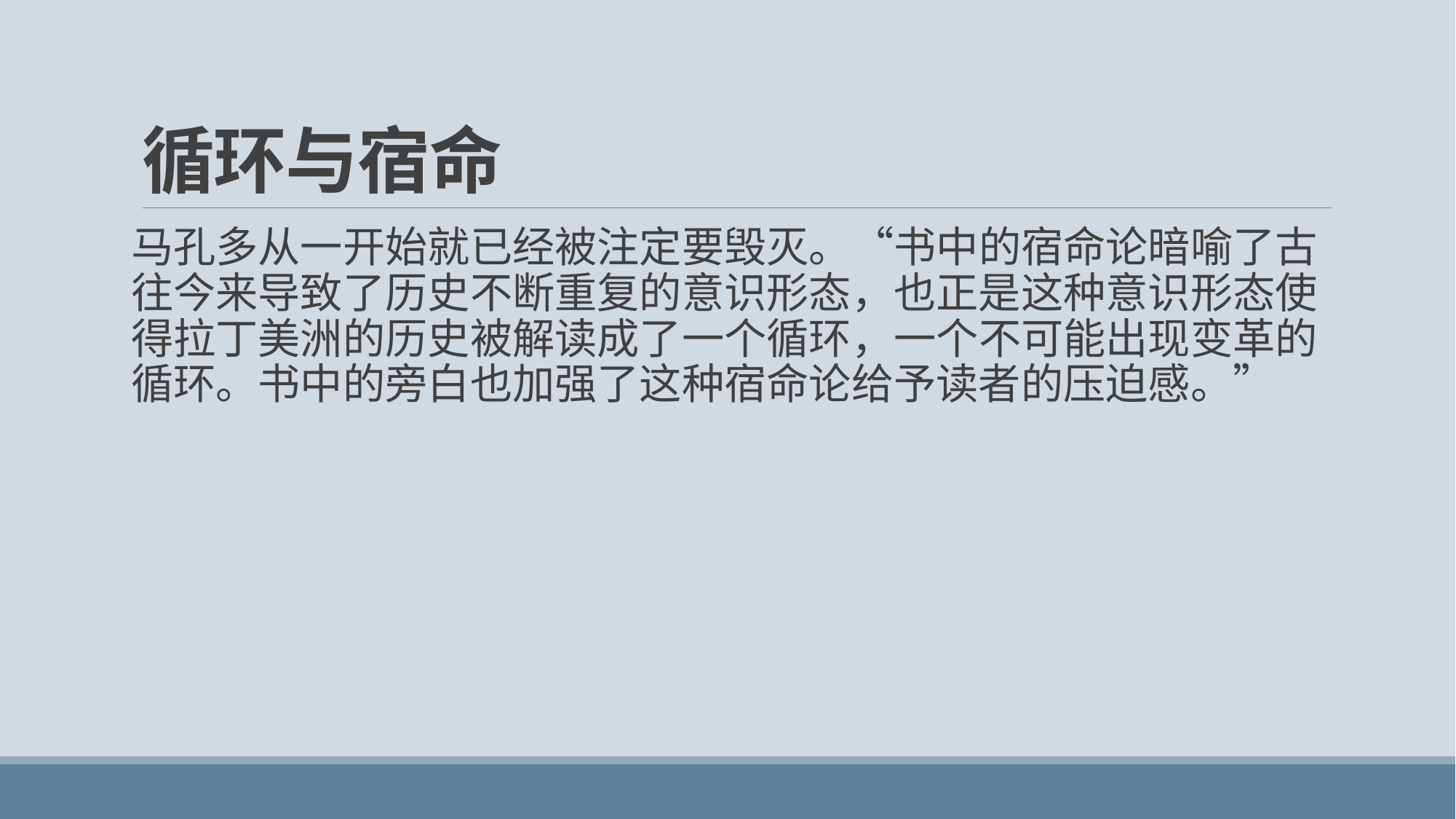

# 循环与宿命
马孔多从一开始就已经被注定要毁灭。“书中的宿命论暗喻了古往今来导致了历史不断重复的意识形态，也正是这种意识形态使得拉丁美洲的历史被解读成了一个循环，一个不可能出现变革的循环。书中的旁白也加强了这种宿命论给予读者的压迫感。”